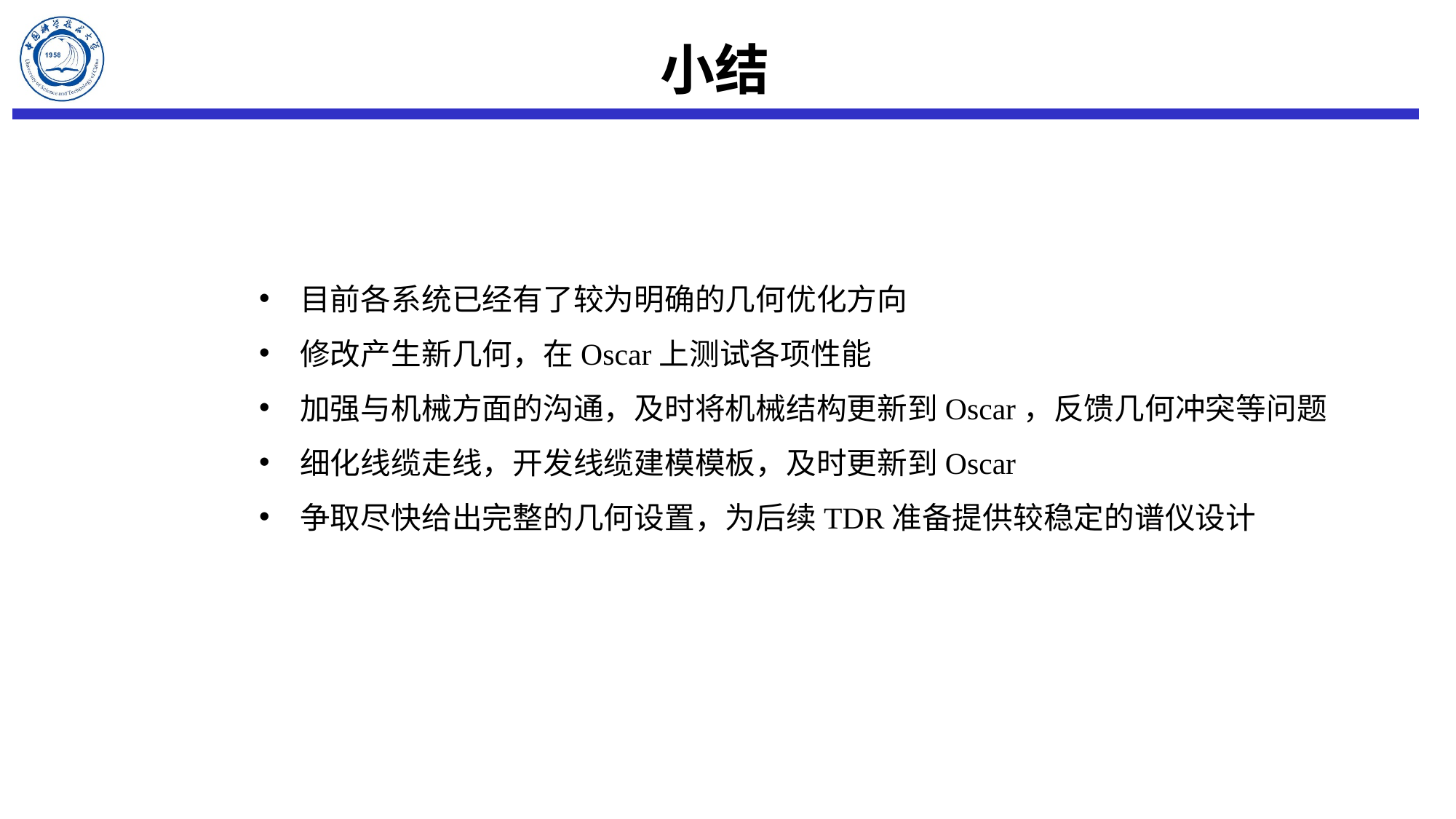

# 小结
目前各系统已经有了较为明确的几何优化方向
修改产生新几何，在Oscar上测试各项性能
加强与机械方面的沟通，及时将机械结构更新到Oscar，反馈几何冲突等问题
细化线缆走线，开发线缆建模模板，及时更新到Oscar
争取尽快给出完整的几何设置，为后续TDR准备提供较稳定的谱仪设计